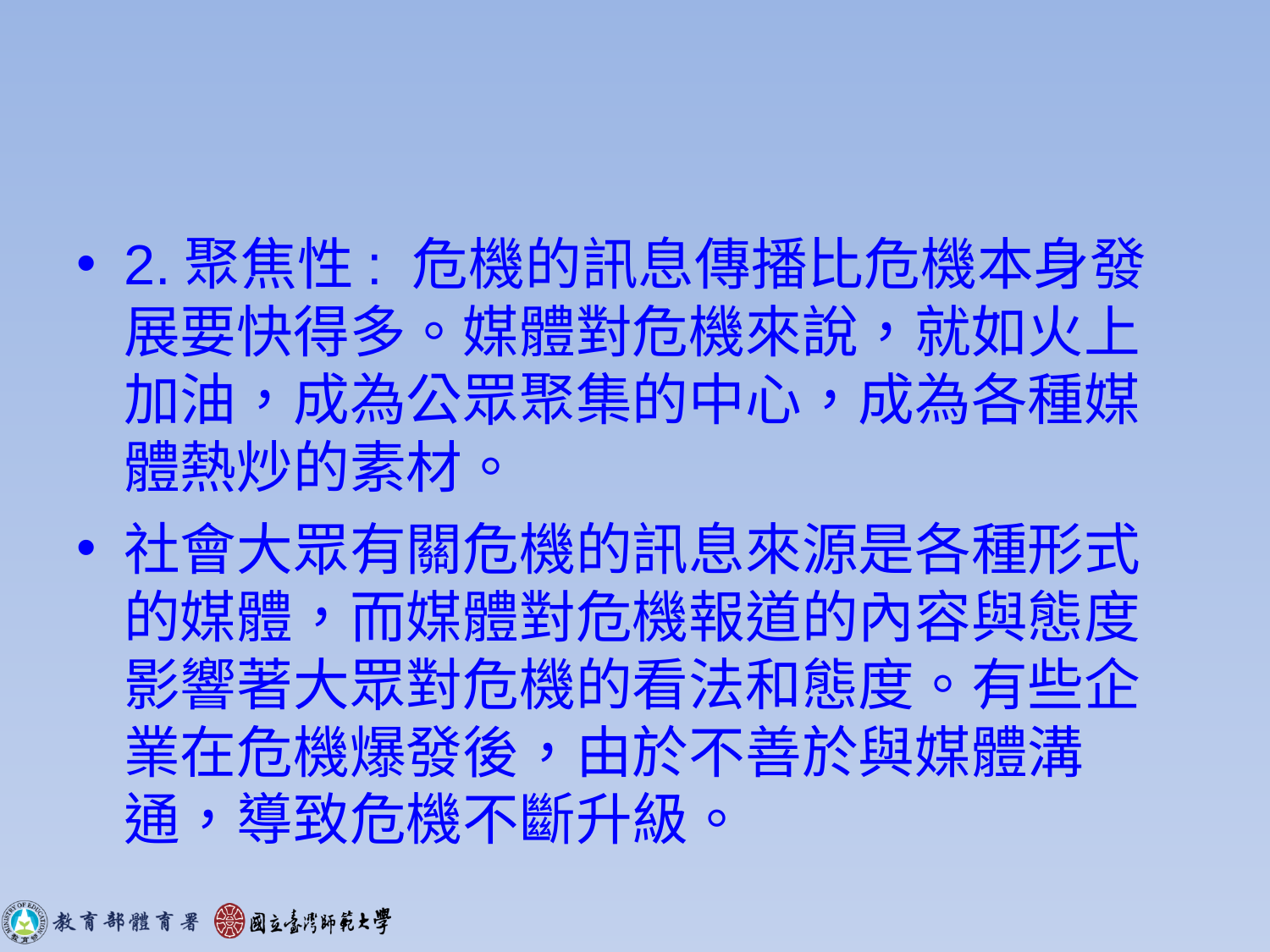

#
2.聚焦性: 危機的訊息傳播比危機本身發展要快得多。媒體對危機來說，就如火上加油，成為公眾聚集的中心，成為各種媒體熱炒的素材。
社會大眾有關危機的訊息來源是各種形式的媒體，而媒體對危機報道的內容與態度影響著大眾對危機的看法和態度。有些企業在危機爆發後，由於不善於與媒體溝通，導致危機不斷升級。